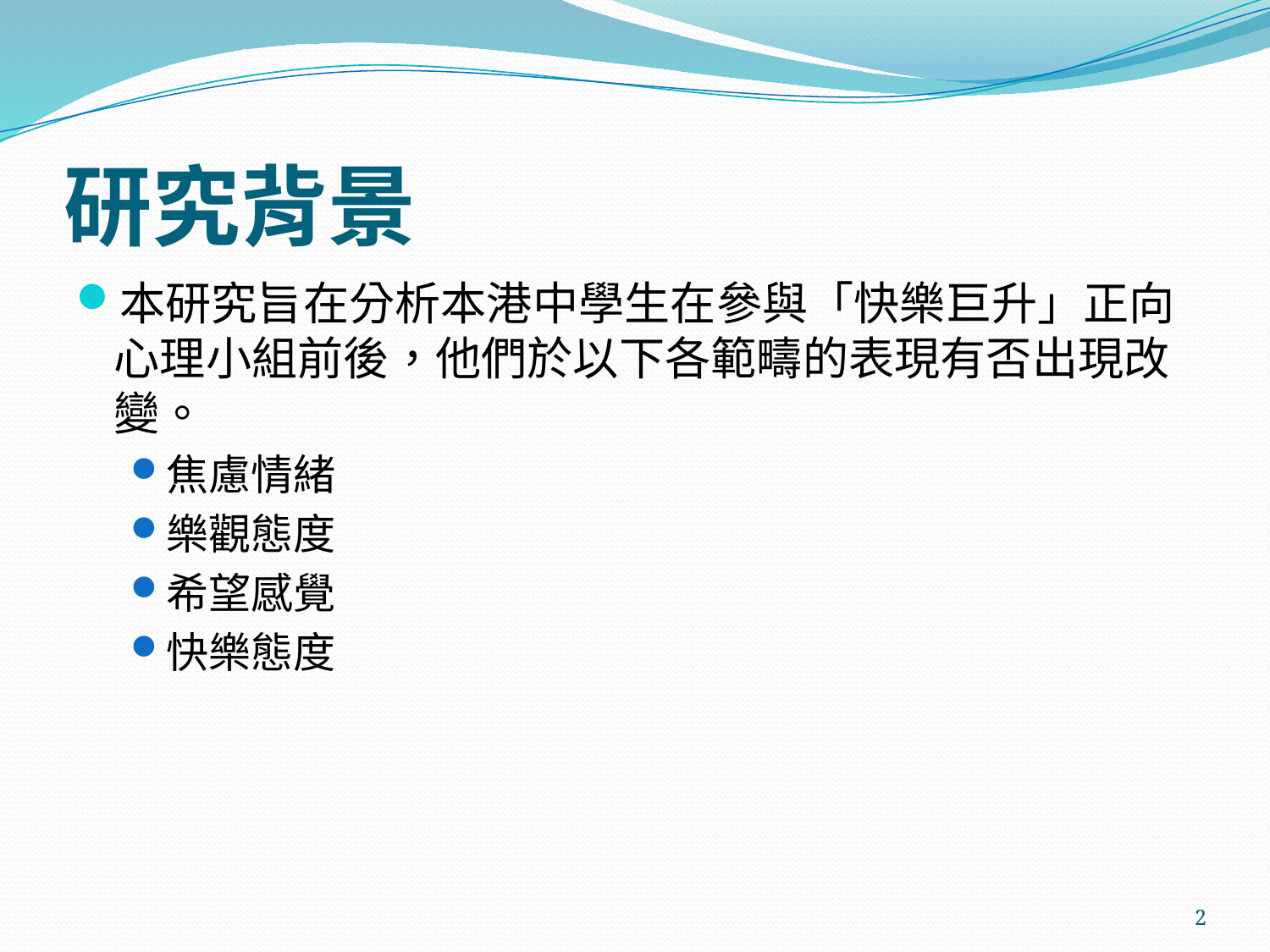

# 研究背景
本研究旨在分析本港中學生在參與「快樂巨升」正向心理小組前後，他們於以下各範疇的表現有否出現改變。
焦慮情緒
樂觀態度
希望感覺
快樂態度

2